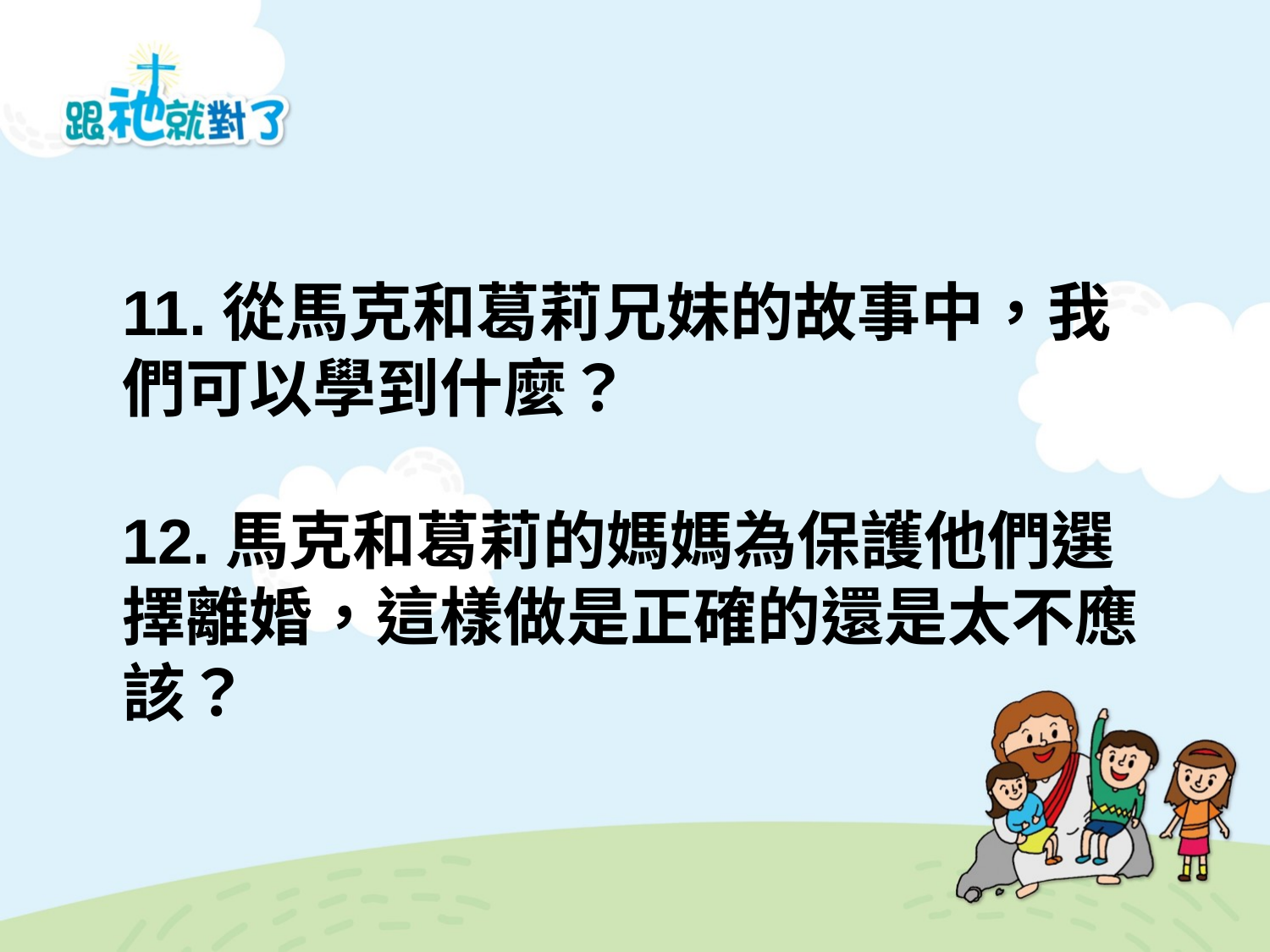

11.從馬克和葛莉兄妹的故事中，我們可以學到什麼？

12.馬克和葛莉的媽媽為保護他們選擇離婚，這樣做是正確的還是太不應該？